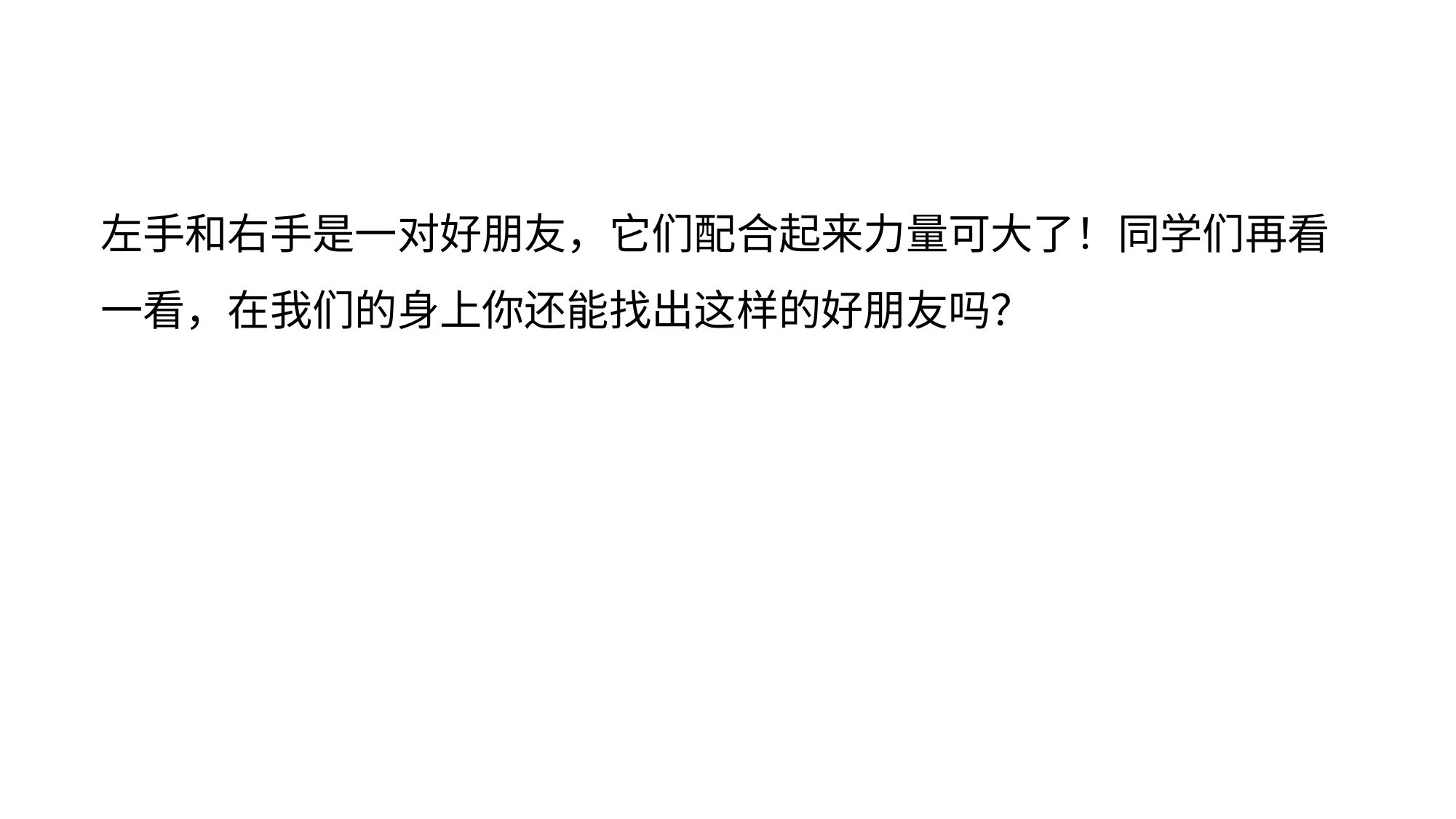

左手和右手是一对好朋友，它们配合起来力量可大了！同学们再看一看，在我们的身上你还能找出这样的好朋友吗？